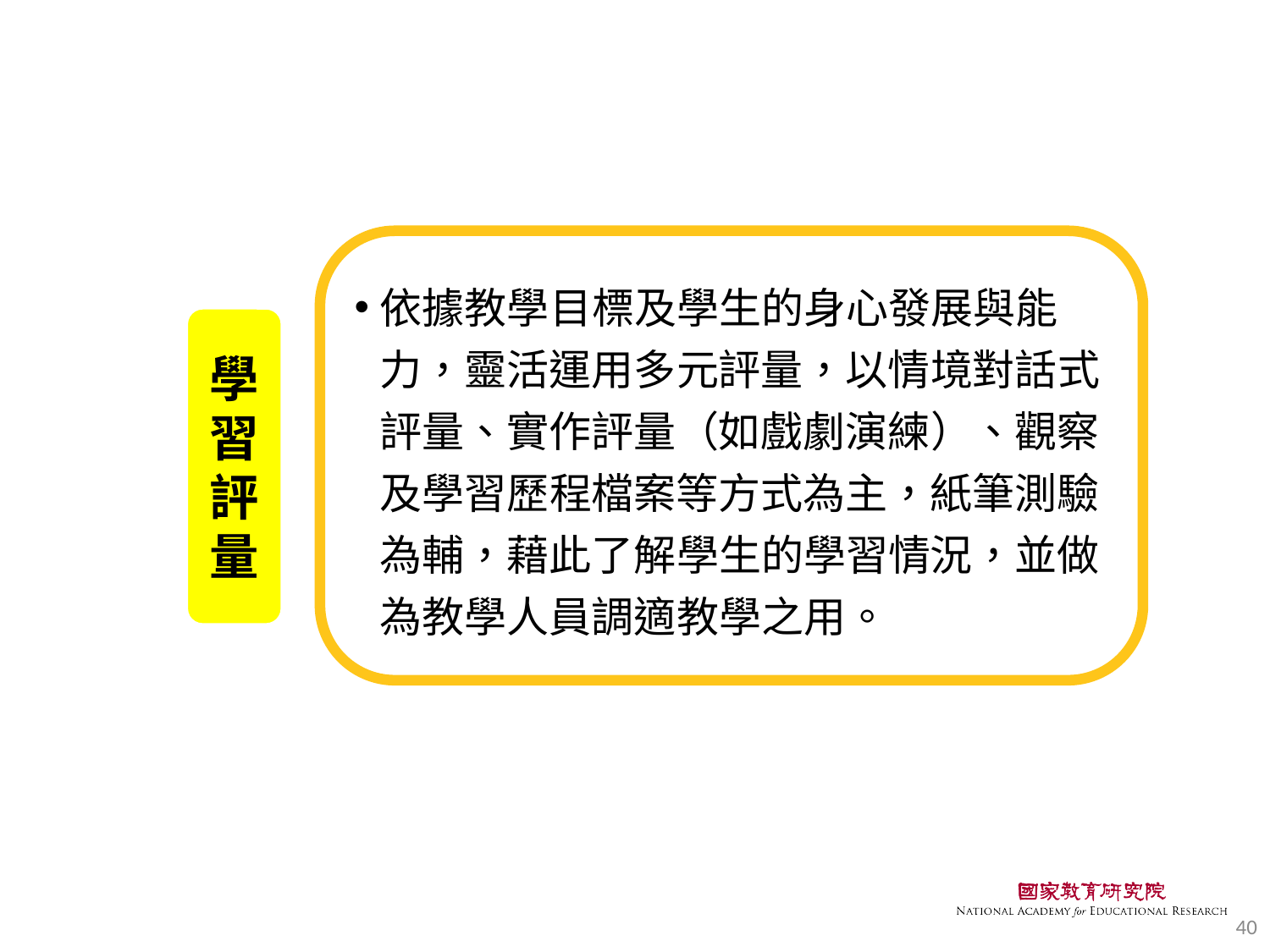

依據教學目標及學生的身心發展與能力，靈活運用多元評量，以情境對話式評量、實作評量（如戲劇演練）、觀察及學習歷程檔案等方式為主，紙筆測驗為輔，藉此了解學生的學習情況，並做為教學人員調適教學之用。
學
習
評
量
40